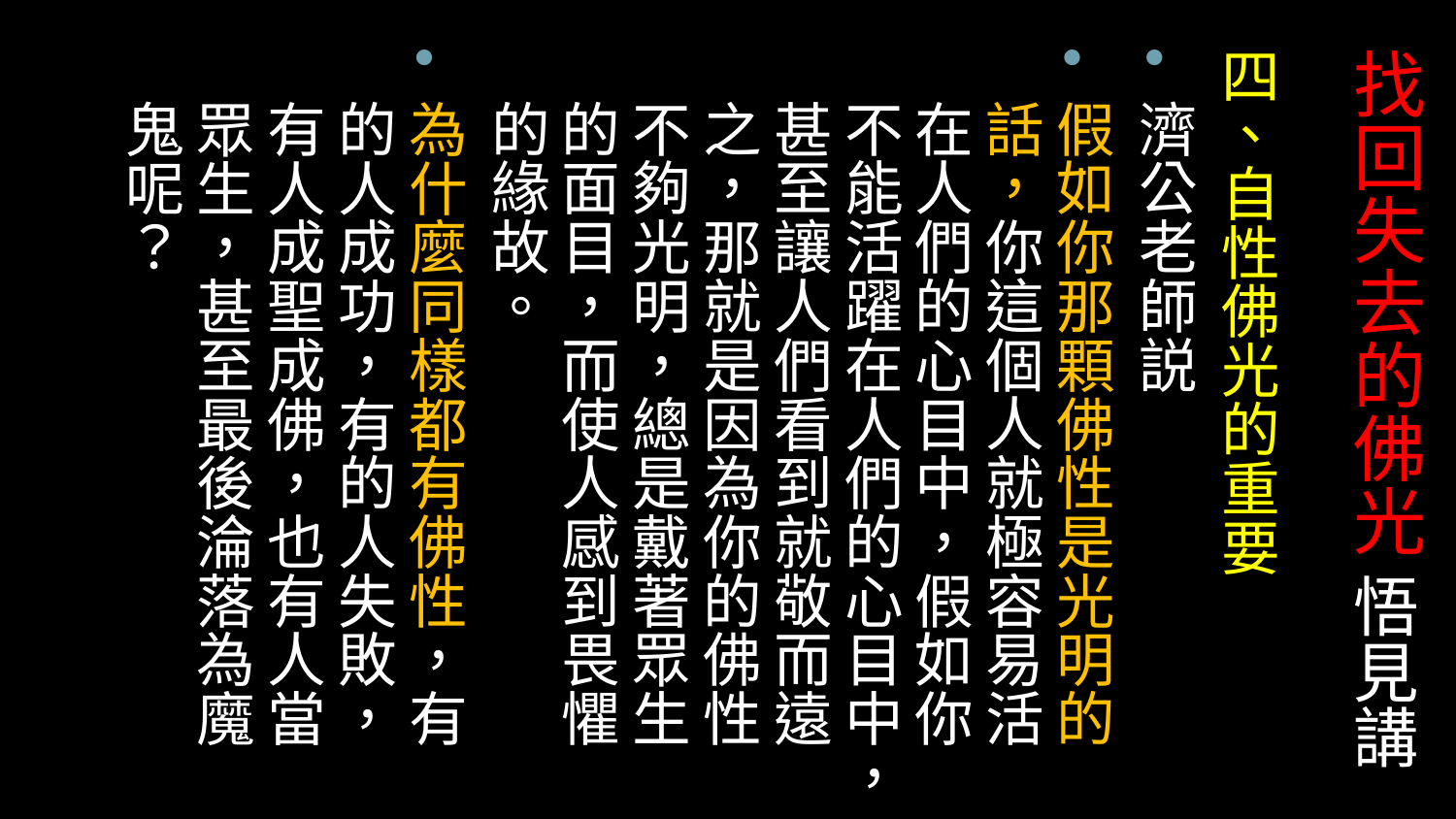

# 找回失去的佛光 悟見講
四、自性佛光的重要
濟公老師説
假如你那顆佛性是光明的話，你這個人就極容易活在人們的心目中，假如你不能活躍在人們的心目中，甚至讓人們看到就敬而遠之，那就是因為你的佛性不夠光明，總是戴著眾生的面目，而使人感到畏懼的緣故。
為什麼同樣都有佛性，有的人成功，有的人失敗，有人成聖成佛，也有人當眾生，甚至最後淪落為魔鬼呢？